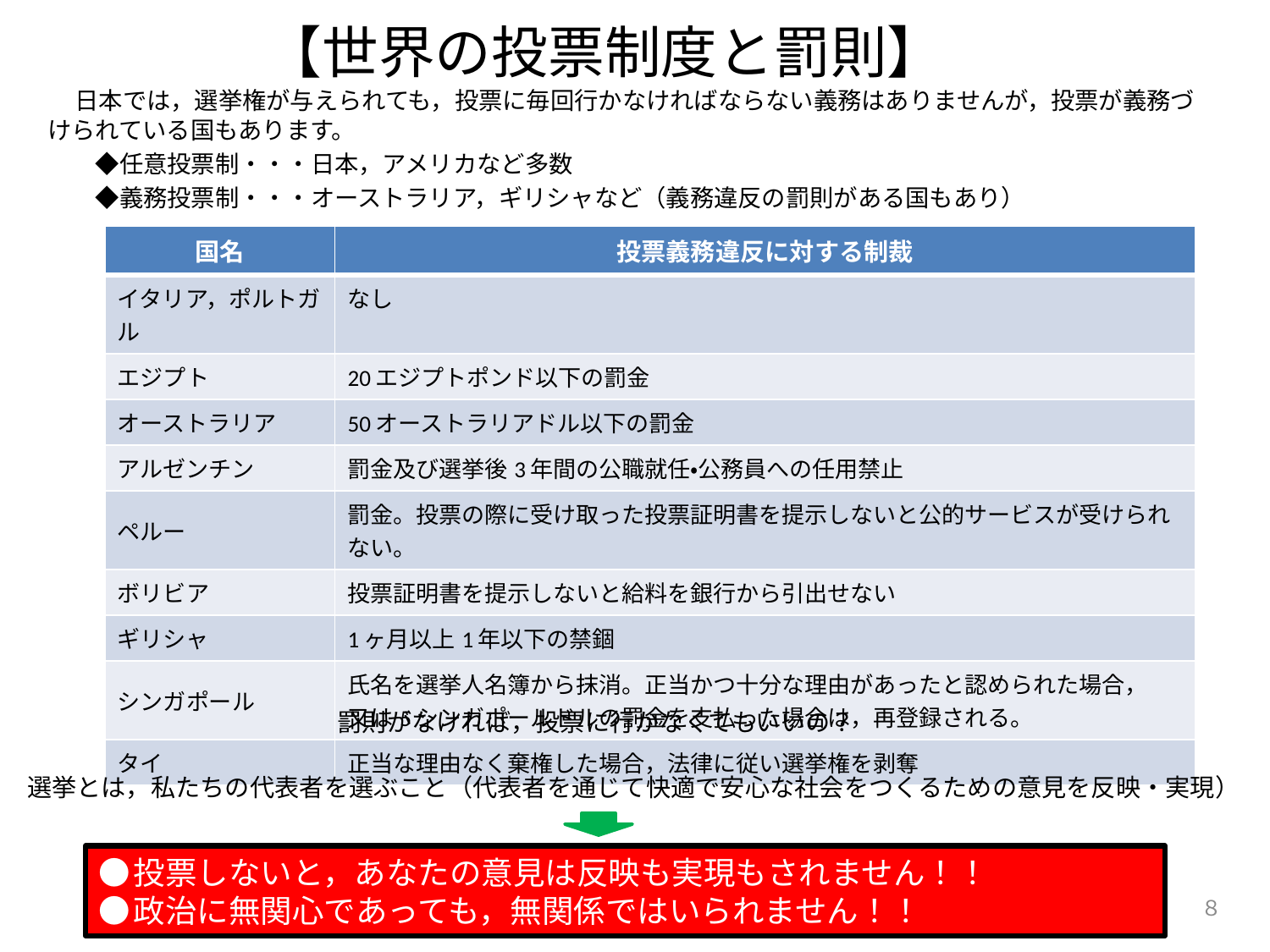

# 【世界の投票制度と罰則】
　日本では，選挙権が与えられても，投票に毎回行かなければならない義務はありませんが，投票が義務づけられている国もあります。
　　◆任意投票制・・・日本，アメリカなど多数
　　◆義務投票制・・・オーストラリア，ギリシャなど（義務違反の罰則がある国もあり）

| 国名 | 投票義務違反に対する制裁 |
| --- | --- |
| イタリア，ポルトガル | なし |
| エジプト | 20エジプトポンド以下の罰金 |
| オーストラリア | 50オーストラリアドル以下の罰金 |
| アルゼンチン | 罰金及び選挙後3年間の公職就任・公務員への任用禁止 |
| ペルー | 罰金。投票の際に受け取った投票証明書を提示しないと公的サービスが受けられない。 |
| ボリビア | 投票証明書を提示しないと給料を銀行から引出せない |
| ギリシャ | 1ヶ月以上1年以下の禁錮 |
| シンガポール | 氏名を選挙人名簿から抹消。正当かつ十分な理由があったと認められた場合， 又は5シンガポールドルの罰金を支払った場合は，再登録される。 |
| タイ | 正当な理由なく棄権した場合，法律に従い選挙権を剥奪 |
罰則がなければ，投票に行かなくてもいいの？

選挙とは，私たちの代表者を選ぶこと（代表者を通じて快適で安心な社会をつくるための意見を反映・実現）

●投票しないと，あなたの意見は反映も実現もされません！！
●政治に無関心であっても，無関係ではいられません！！
８